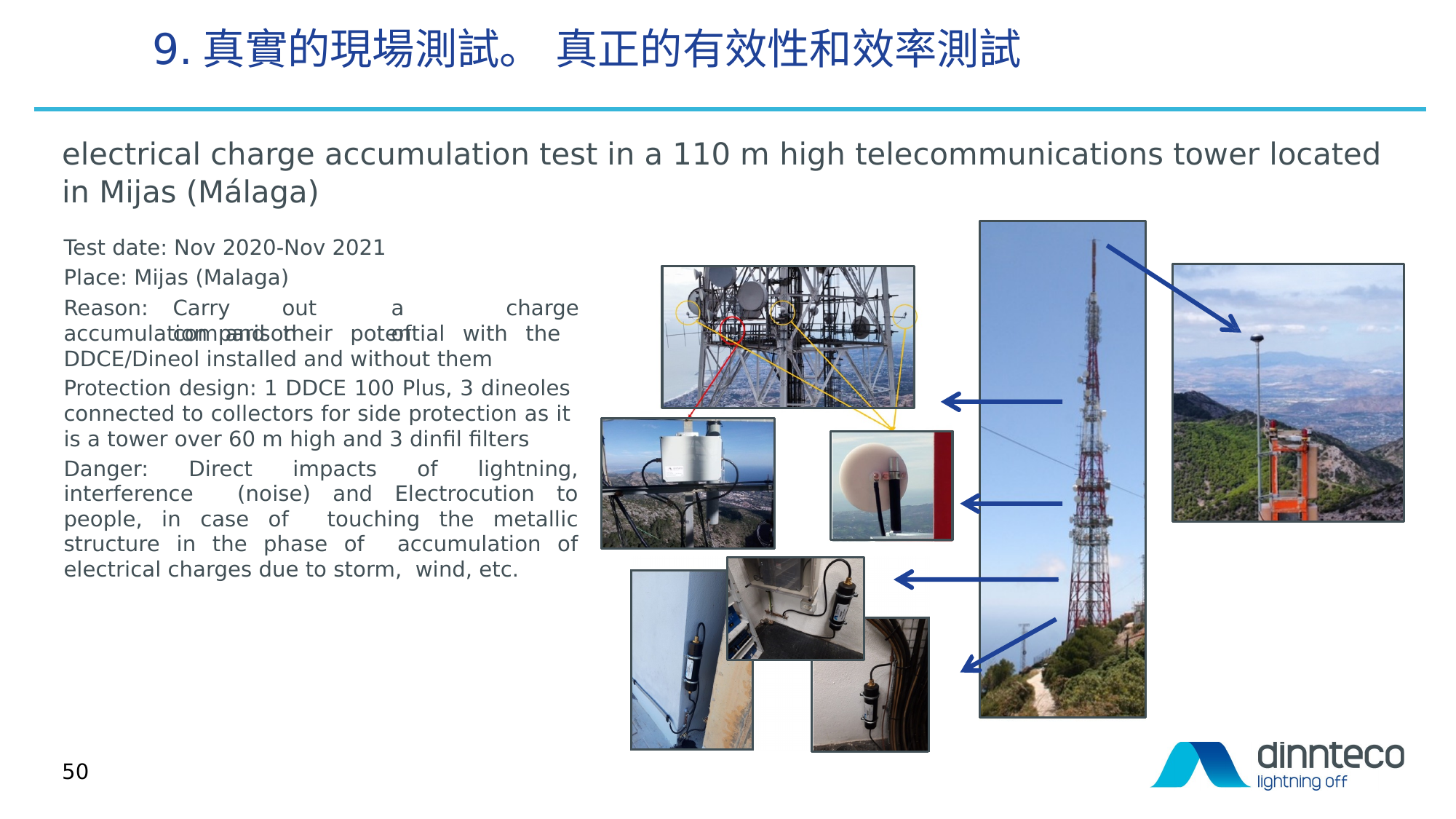

9.真實的現場測試。 真正的有效性和效率測試

electrical charge accumulation test in a 110 m high telecommunications tower located  in Mijas (Málaga)

Test date: Nov 2020-Nov 2021
Place: Mijas (Malaga)
Reason:	Carry	out	a	comparison	of
charge
accumulation and their potential with the  DDCE/Dineol installed and without them
Protection design: 1 DDCE 100 Plus, 3 dineoles  connected to collectors for side protection as it  is a tower over 60 m high and 3 dinfil filters
Danger: Direct impacts of lightning, interference  (noise) and Electrocution to people, in case of  touching the metallic structure in the phase of  accumulation of electrical charges due to storm,  wind, etc.

50